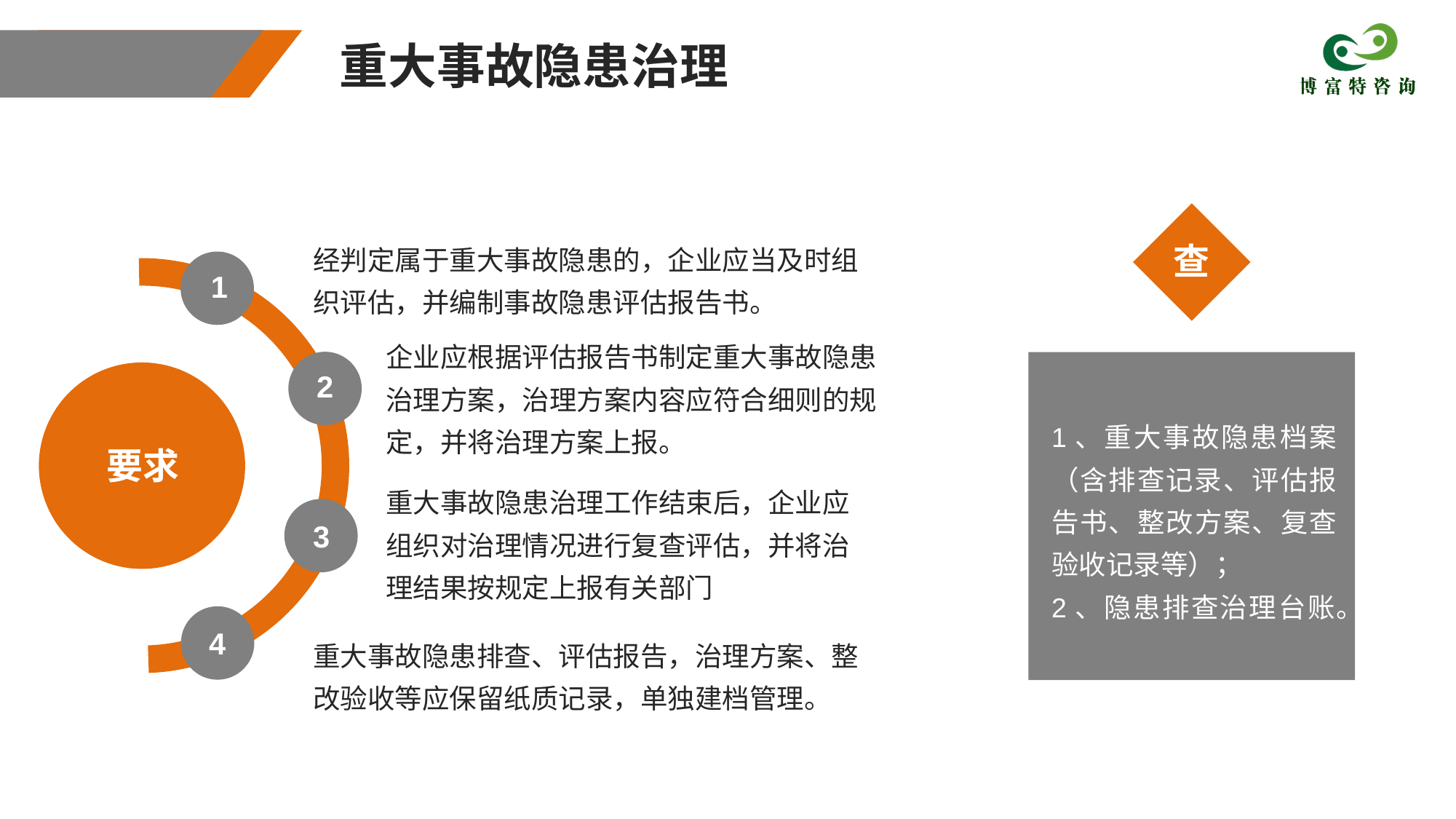

重大事故隐患治理

经判定属于重大事故隐患的，企业应当及时组织评估，并编制事故隐患评估报告书。
查

1
企业应根据评估报告书制定重大事故隐患治理方案，治理方案内容应符合细则的规定，并将治理方案上报。

2
1、重大事故隐患档案（含排查记录、评估报告书、整改方案、复查验收记录等）；
2、隐患排查治理台账。
要求
重大事故隐患治理工作结束后，企业应组织对治理情况进行复查评估，并将治理结果按规定上报有关部门

3

4
重大事故隐患排查、评估报告，治理方案、整改验收等应保留纸质记录，单独建档管理。